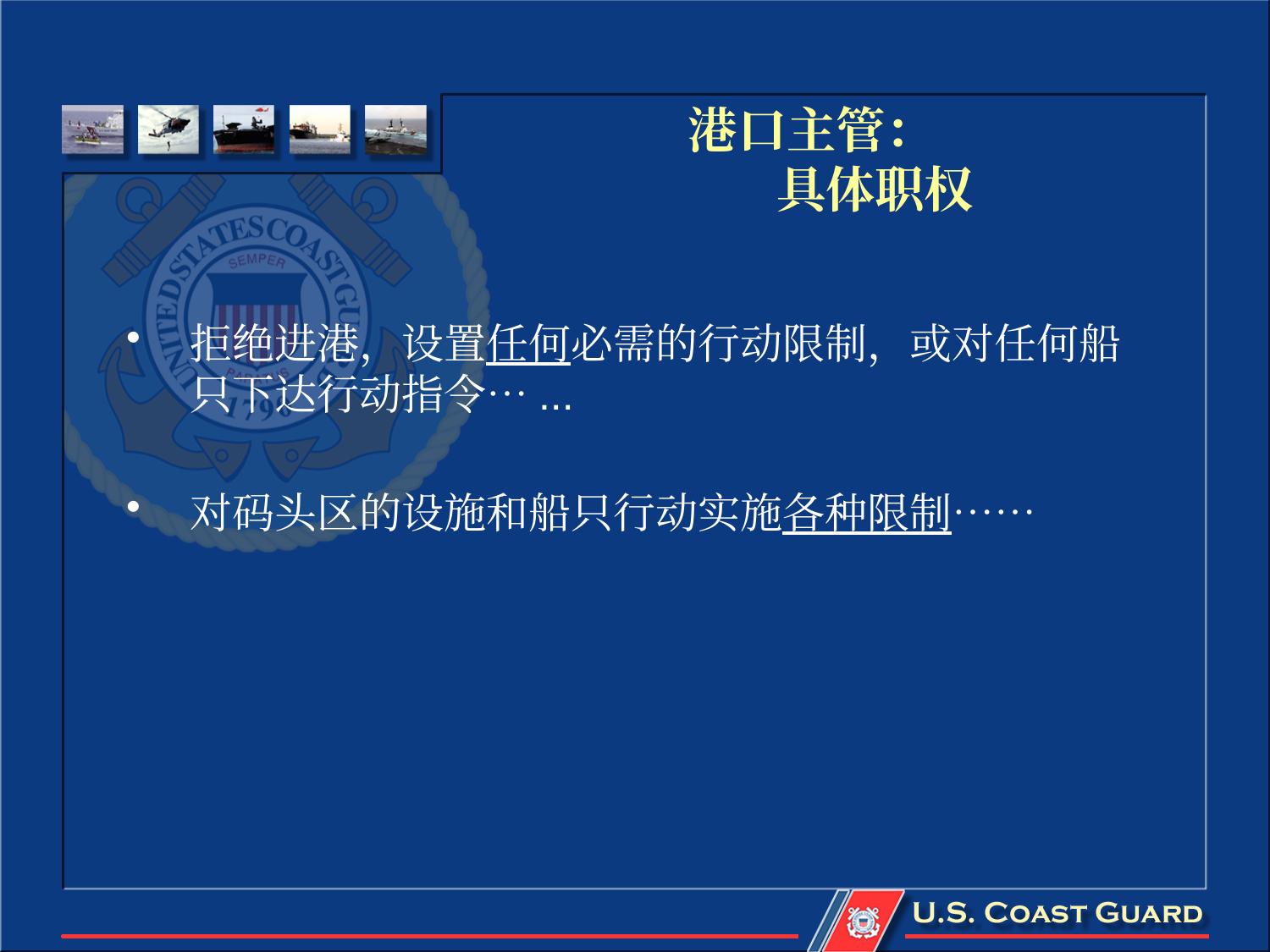

# 港口主管： 具体职权

拒绝进港，设置任何必需的行动限制，或对任何船只下达行动指令…...

对码头区的设施和船只行动实施各种限制……